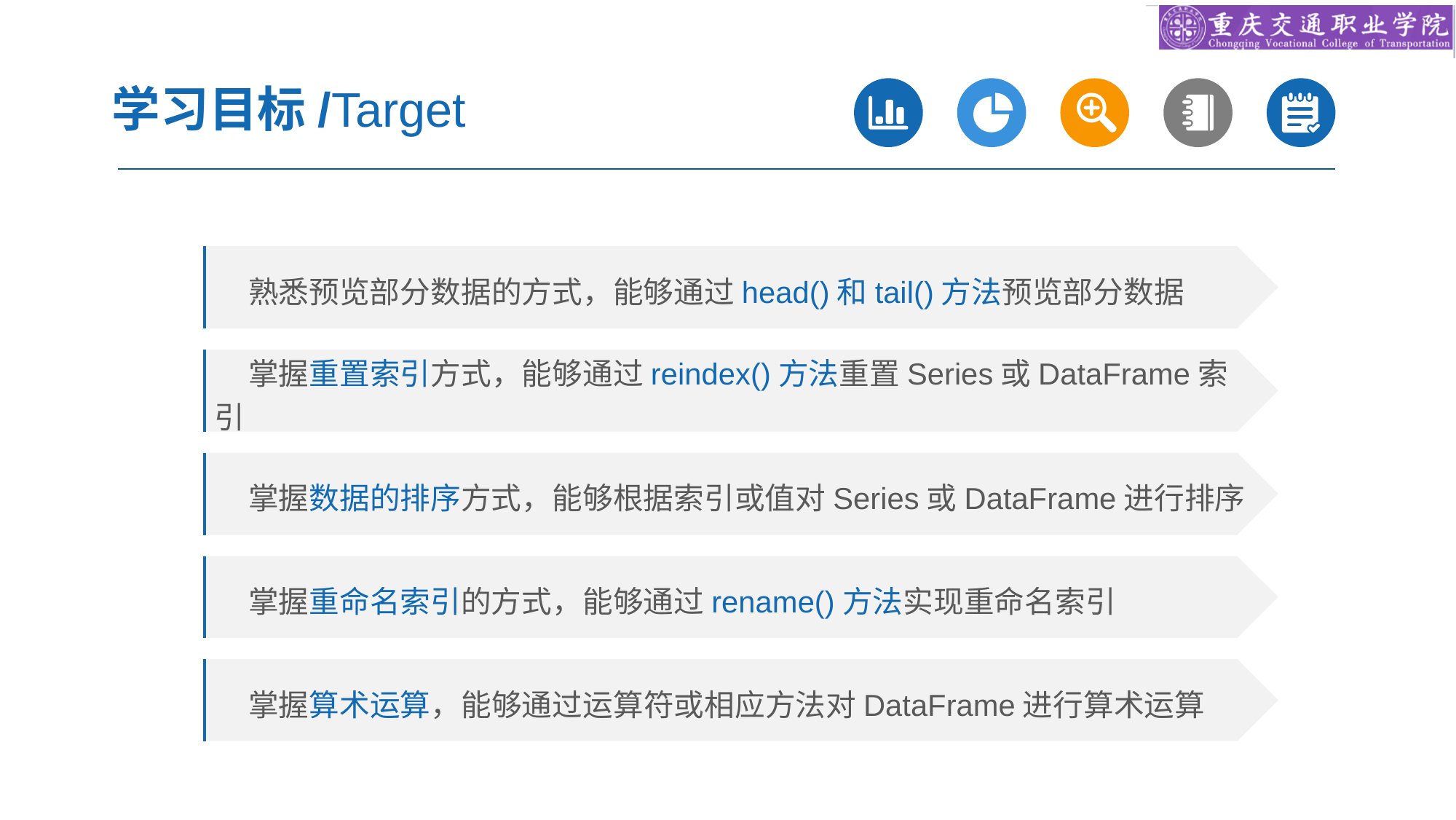

学习目标/Target
    熟悉预览部分数据的方式，能够通过head()和tail()方法预览部分数据

    掌握重置索引方式，能够通过reindex()方法重置Series或DataFrame索引

    掌握数据的排序方式，能够根据索引或值对Series或DataFrame进行排序

    掌握重命名索引的方式，能够通过rename()方法实现重命名索引

    掌握算术运算，能够通过运算符或相应方法对DataFrame进行算术运算